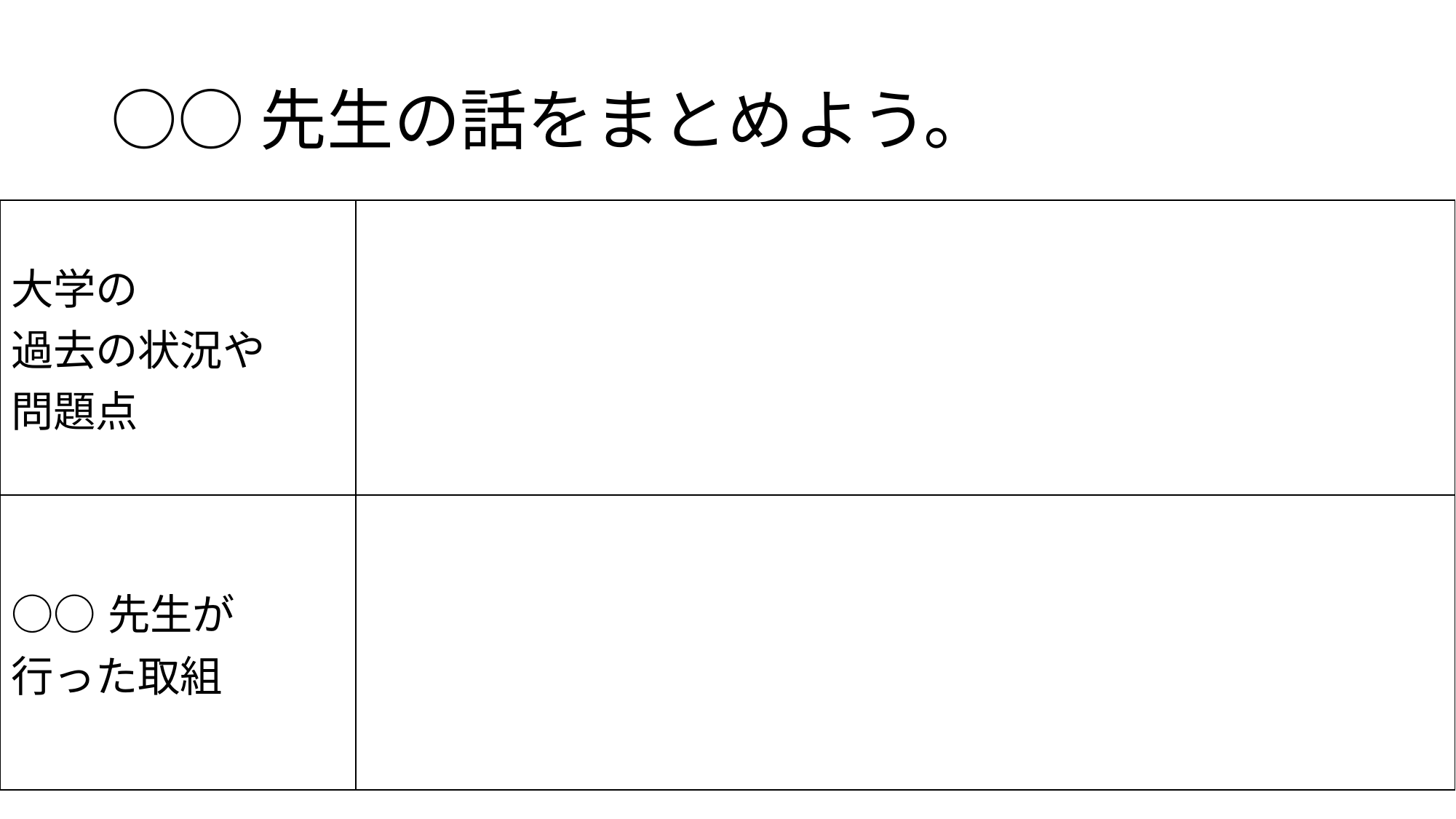

# ○○先生の話をまとめよう。
| 大学の 過去の状況や 問題点 |  |
| --- | --- |
| ○○先生が 行った取組 |  |